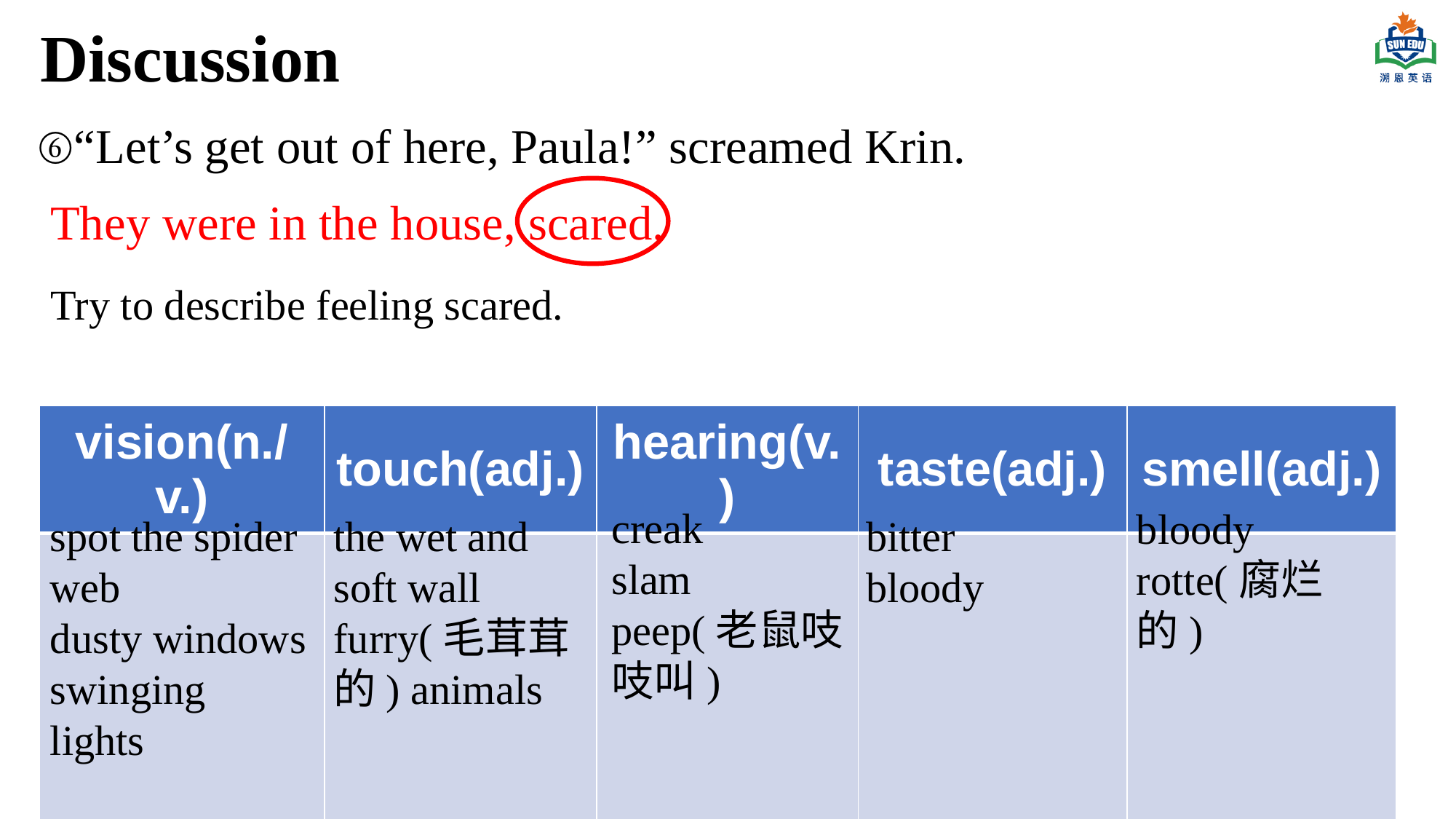

Discussion
⑥“Let’s get out of here, Paula!” screamed Krin.

They were in the house, scared.
Try to describe feeling scared.
| vision(n./v.) | touch(adj.) | hearing(v.) | taste(adj.) | smell(adj.) |
| --- | --- | --- | --- | --- |
|  |  |  |  |  |
creak
slam
peep(老鼠吱吱叫)
bloody
rotte(腐烂的)
spot the spider web
dusty windows
swinging lights
the wet and soft wall
furry(毛茸茸的) animals

bitter
bloody